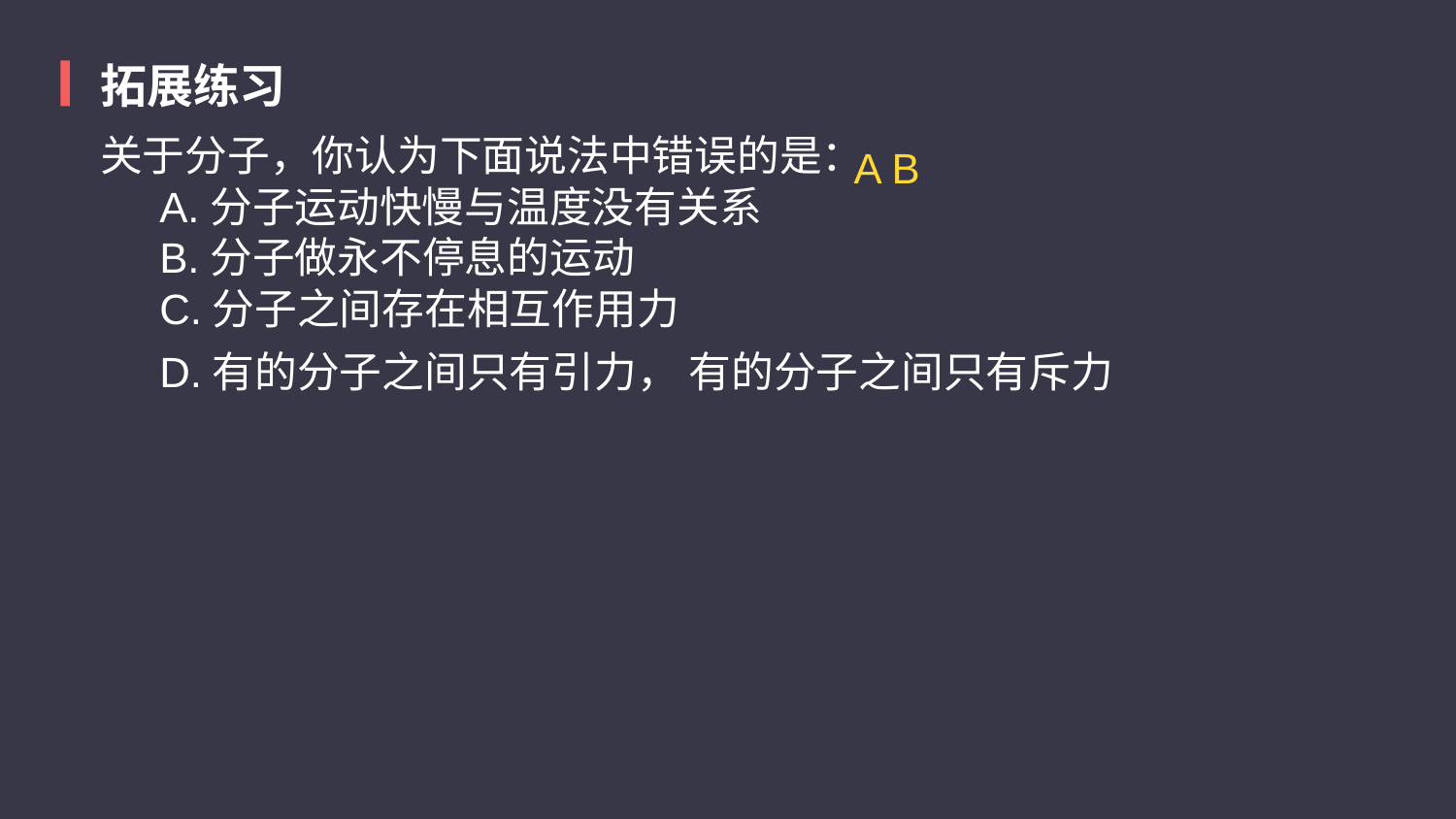

拓展练习

关于分子，你认为下面说法中错误的是：
     A.分子运动快慢与温度没有关系
     B.分子做永不停息的运动
     C.分子之间存在相互作用力
     D.有的分子之间只有引力， 有的分子之间只有斥力
A B